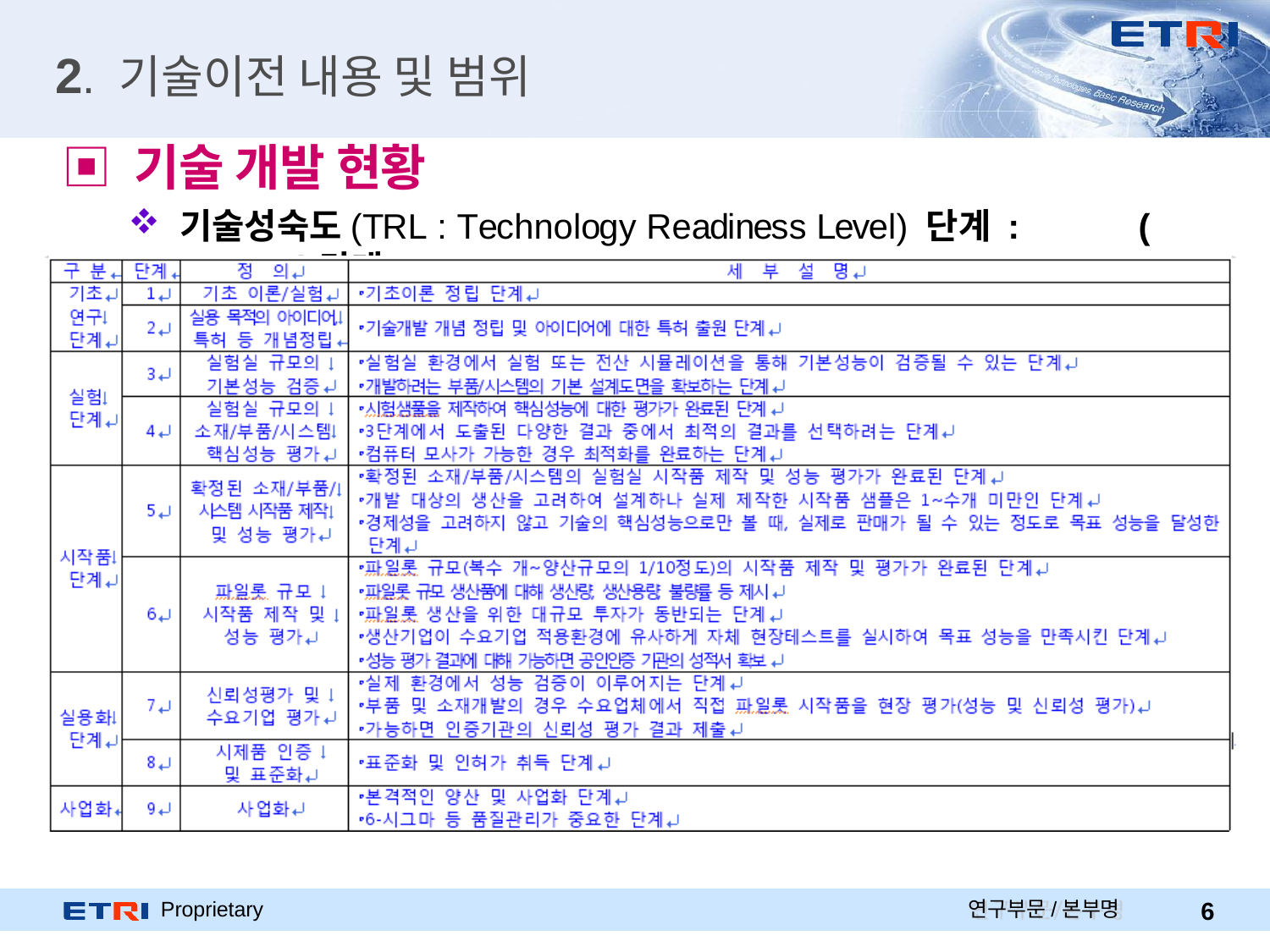

# 2. 기술이전 내용 및 범위
▣ 기술 개발 현황
기술성숙도(TRL : Technology Readiness Level) 단계 :	(	5	)단계

Proprietary
연구부문/본부명
6